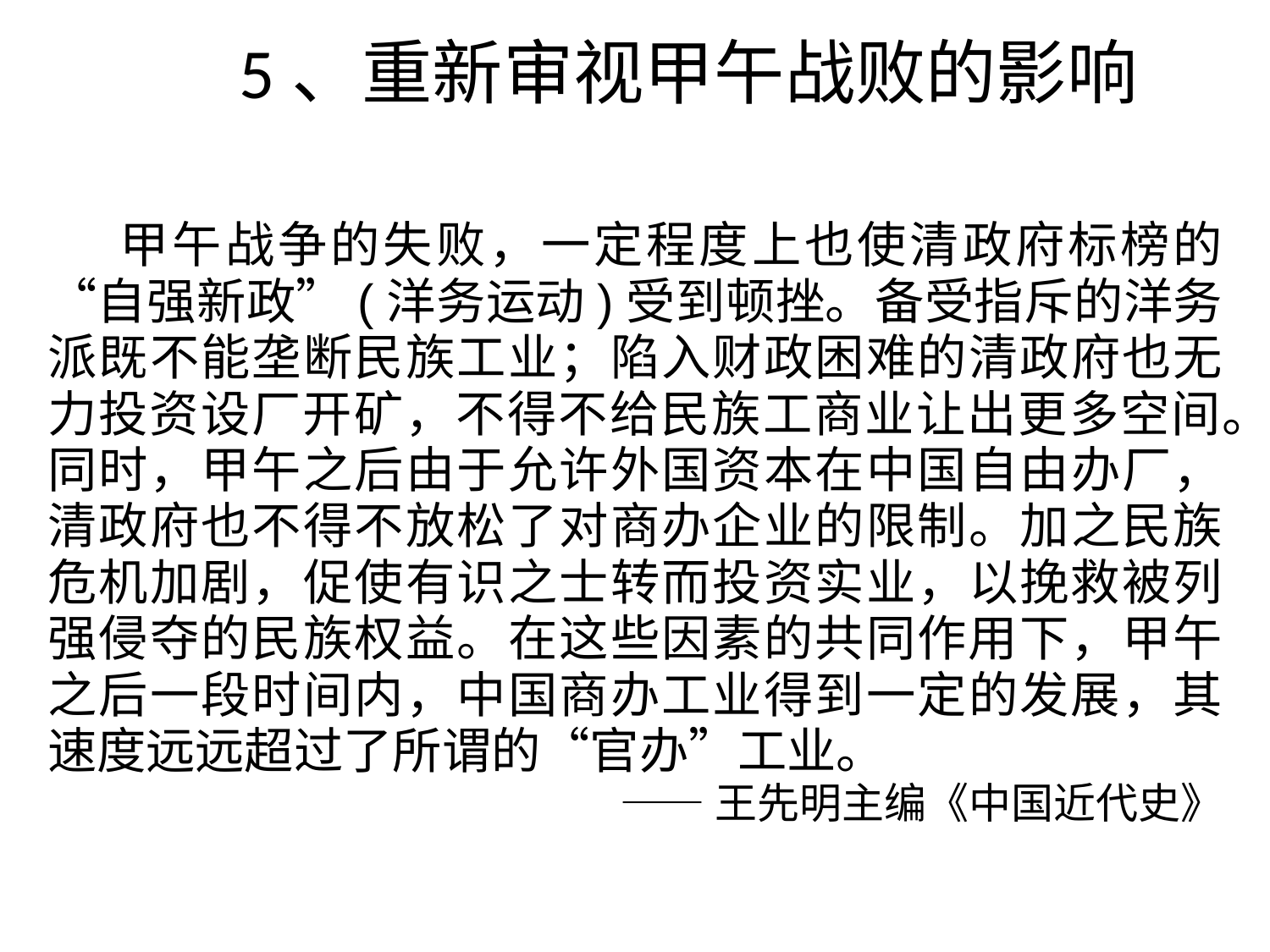

5、重新审视甲午战败的影响
    甲午战争的失败，一定程度上也使清政府标榜的 “自强新政”(洋务运动)受到顿挫。备受指斥的洋务派既不能垄断民族工业；陷入财政困难的清政府也无力投资设厂开矿，不得不给民族工商业让出更多空间。同时，甲午之后由于允许外国资本在中国自由办厂，清政府也不得不放松了对商办企业的限制。加之民族危机加剧，促使有识之士转而投资实业，以挽救被列强侵夺的民族权益。在这些因素的共同作用下，甲午之后一段时间内，中国商办工业得到一定的发展，其速度远远超过了所谓的“官办”工业。
——王先明主编《中国近代史》